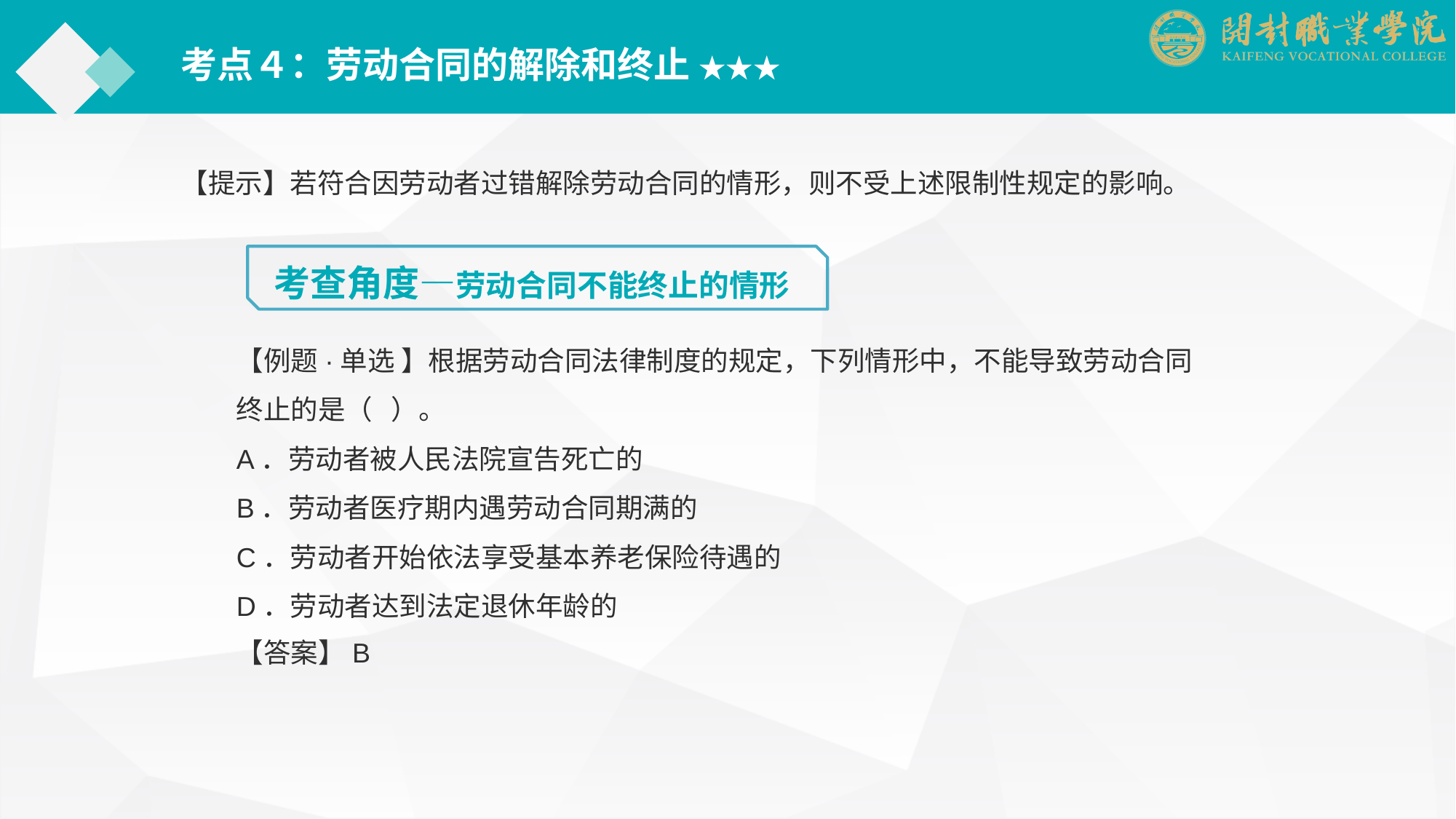

考点４：劳动合同的解除和终止 ★★★
【提示】若符合因劳动者过错解除劳动合同的情形，则不受上述限制性规定的影响。
考查角度—劳动合同不能终止的情形

【例题·单选 】根据劳动合同法律制度的规定，下列情形中，不能导致劳动合同终止的是（   ）。
A．劳动者被人民法院宣告死亡的
B．劳动者医疗期内遇劳动合同期满的
C．劳动者开始依法享受基本养老保险待遇的
D．劳动者达到法定退休年龄的
【答案】B